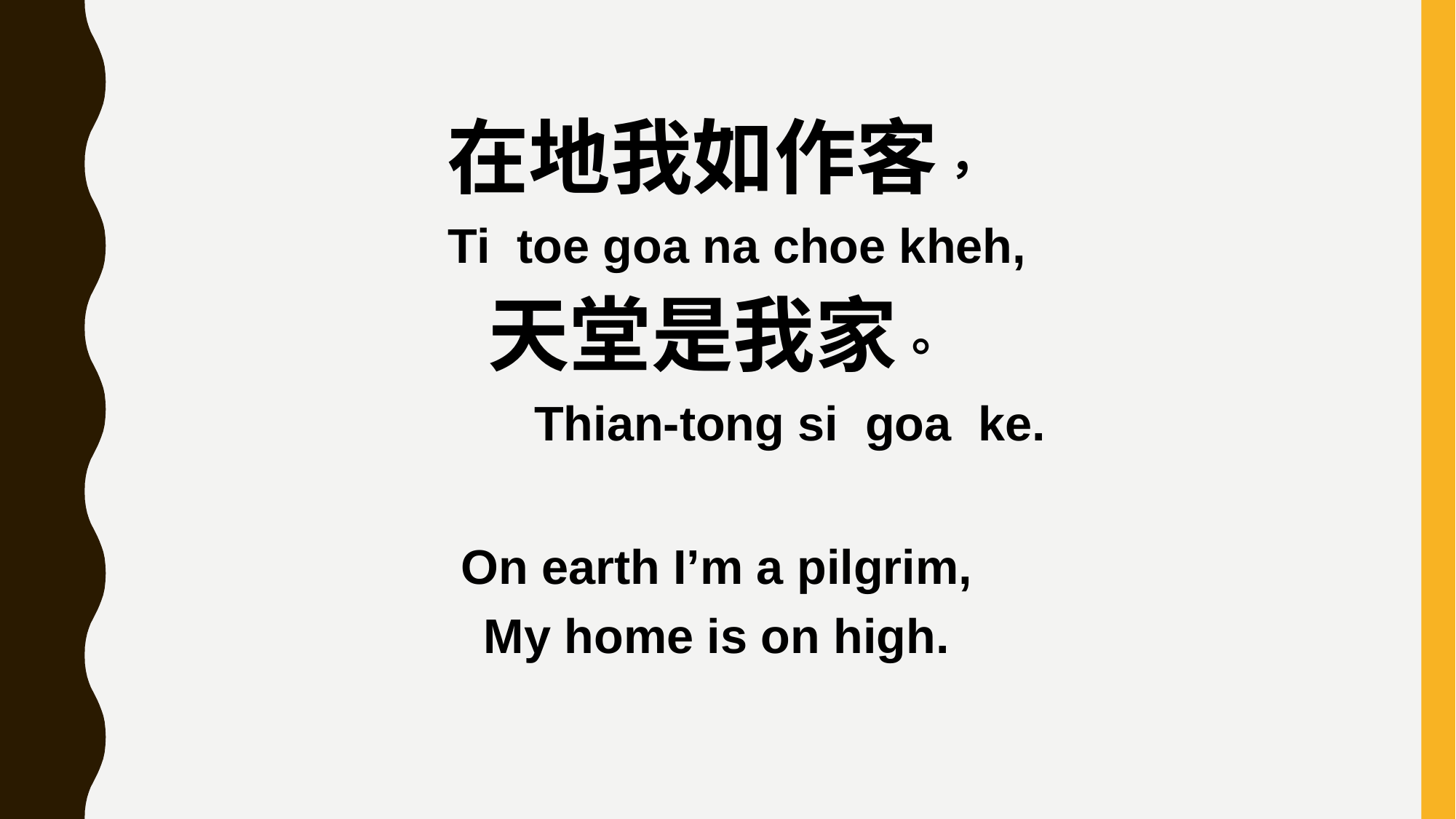

在地我如作客，
   Ti  toe goa na choe kheh,
天堂是我家。
                           Thian-tong si  goa  ke.

On earth I’m a pilgrim,
My home is on high.